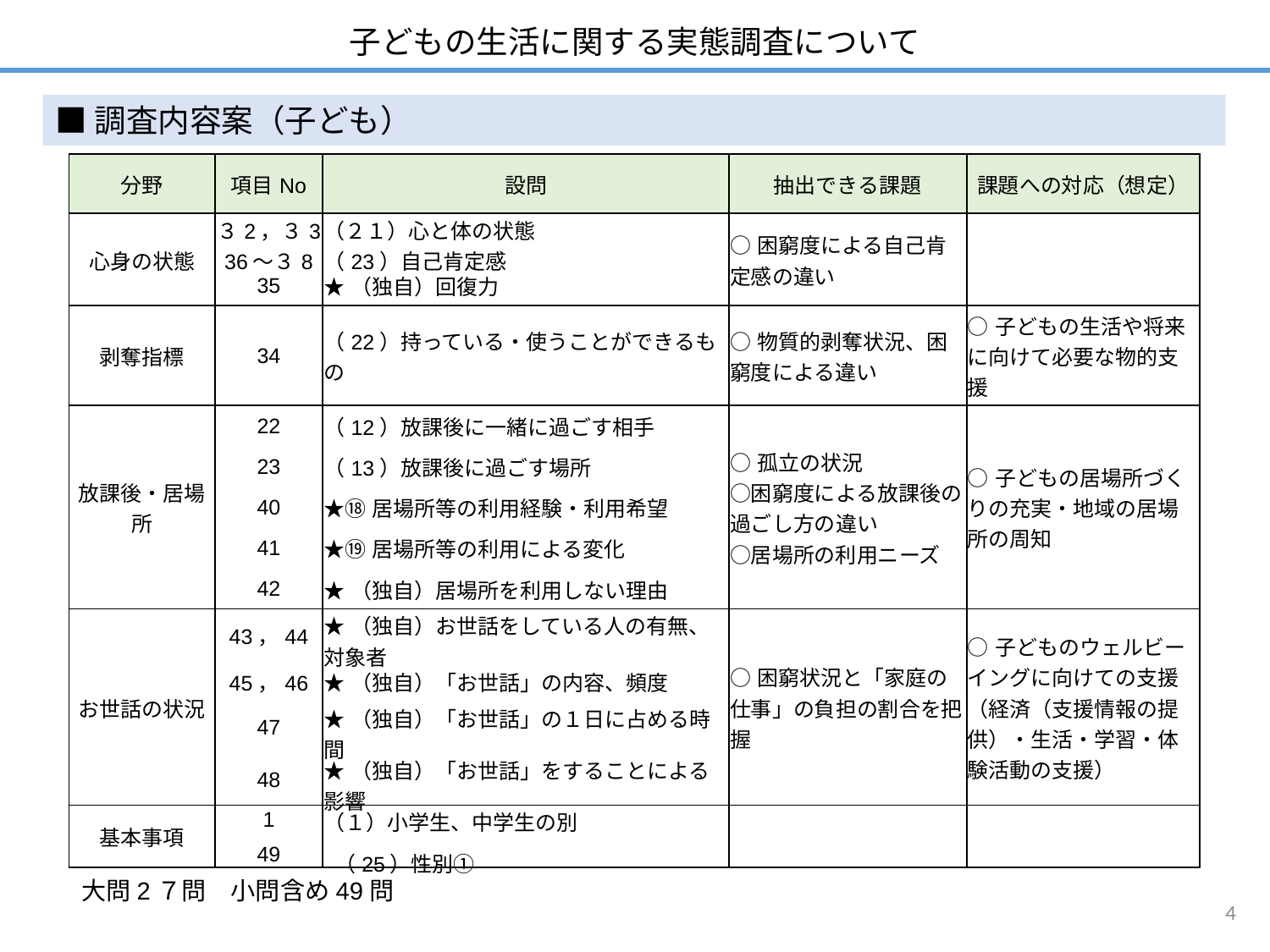

子どもの生活に関する実態調査について
■調査内容案（子ども）
| 分野 | 項目No | 設問 | 抽出できる課題 | 課題への対応（想定） |
| --- | --- | --- | --- | --- |
| 心身の状態 | ３2，３3 36～３8 | （２１）心と体の状態 （23）自己肯定感 | ○困窮度による自己肯定感の違い |  |
|  | 35 | ★（独自）回復力 |  |  |
| 剥奪指標 | 34 | （22）持っている・使うことができるもの | ○物質的剥奪状況、困窮度による違い | ○子どもの生活や将来に向けて必要な物的支援 |
| 放課後・居場所 | 22 | （12）放課後に一緒に過ごす相手 | ○孤立の状況 ○困窮度による放課後の過ごし方の違い ○居場所の利用ニーズ | ○子どもの居場所づくりの充実・地域の居場所の周知 |
|  | 23 | （13）放課後に過ごす場所 |  |  |
|  | 40 | ★⑱居場所等の利用経験・利用希望 |  |  |
|  | 41 | ★⑲居場所等の利用による変化 |  |  |
|  | 42 | ★（独自）居場所を利用しない理由 |  |  |
| お世話の状況 | 43，44 | ★（独自）お世話をしている人の有無、対象者 | ○困窮状況と「家庭の仕事」の負担の割合を把握 | ○子どものウェルビーイングに向けての支援（経済（支援情報の提供）・生活・学習・体験活動の支援） |
|  | 45，46 | ★（独自）「お世話」の内容、頻度 |  |  |
|  | 47 | ★（独自）「お世話」の１日に占める時間 |  |  |
|  | 48 | ★（独自）「お世話」をすることによる影響 |  |  |
| 基本事項 | 1 49 | （１）小学生、中学生の別 （25）性別① |  |  |
大問2７問　小問含め49問
4